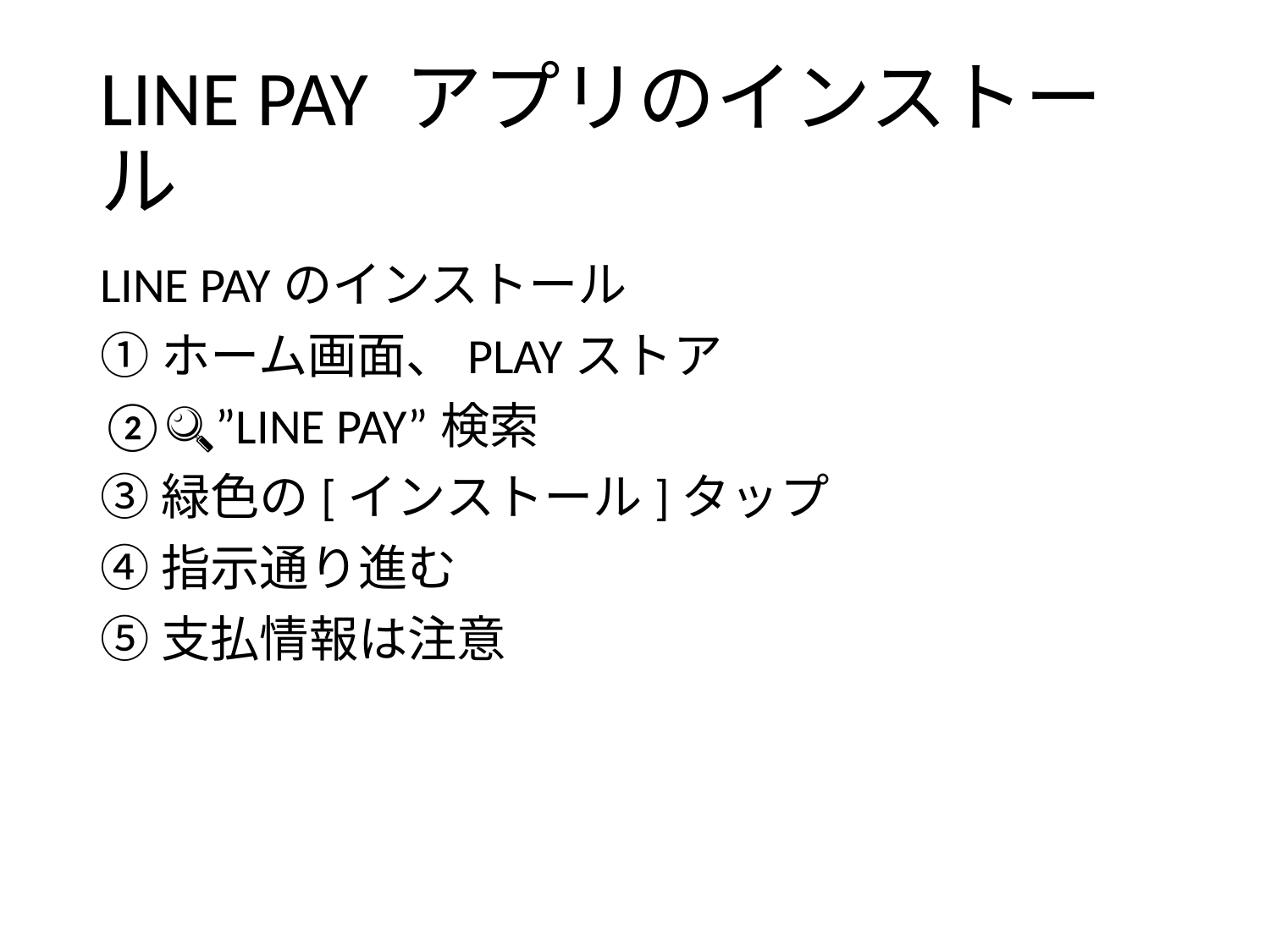

# LINE PAY アプリのインストール
LINE PAYのインストール
①ホーム画面、PLAYストア
②🔍”LINE PAY”検索
③緑色の[インストール]タップ
④指示通り進む
⑤支払情報は注意